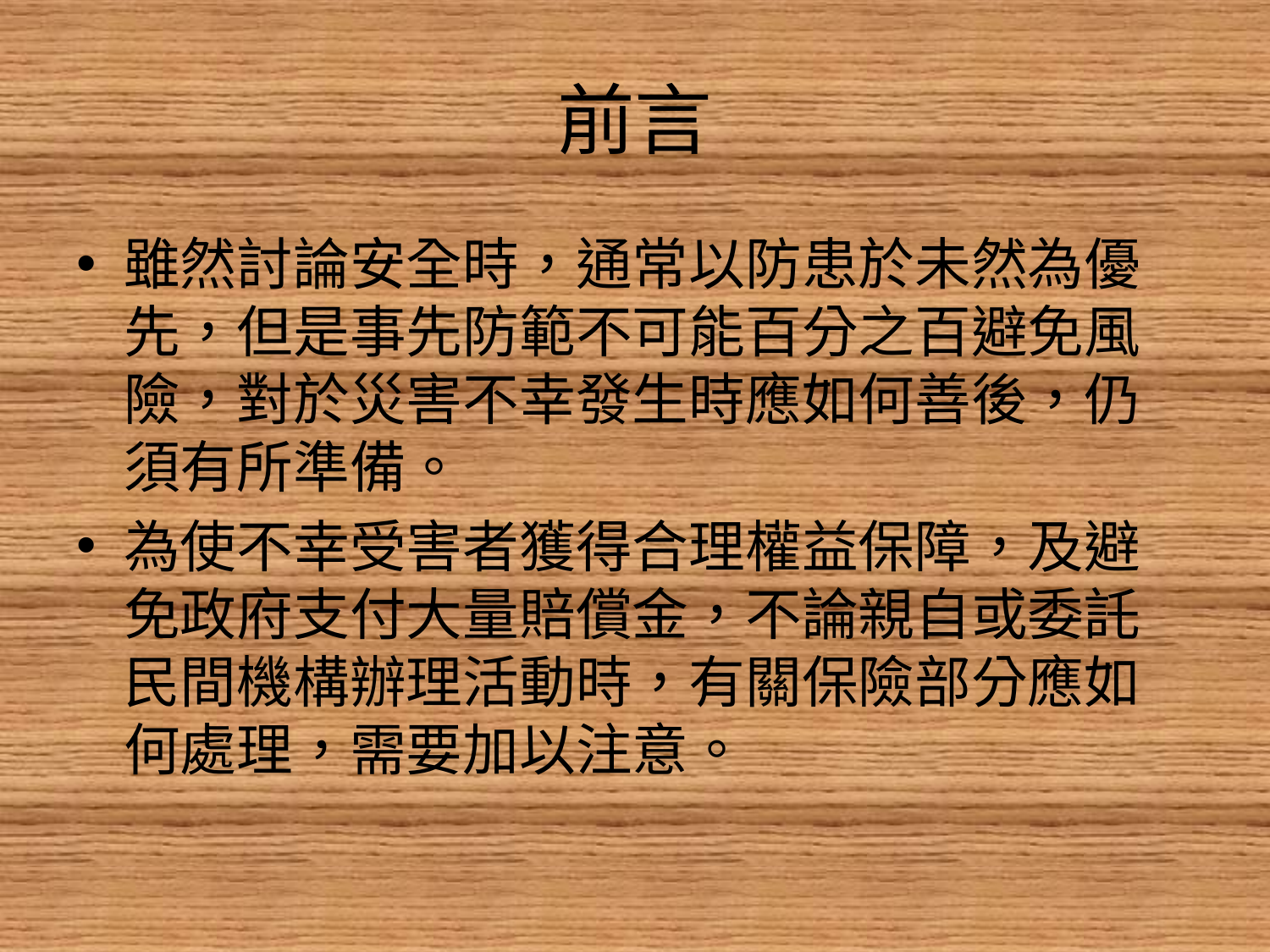

# 前言
雖然討論安全時，通常以防患於未然為優先，但是事先防範不可能百分之百避免風險，對於災害不幸發生時應如何善後，仍須有所準備。
為使不幸受害者獲得合理權益保障，及避免政府支付大量賠償金，不論親自或委託民間機構辦理活動時，有關保險部分應如何處理，需要加以注意。